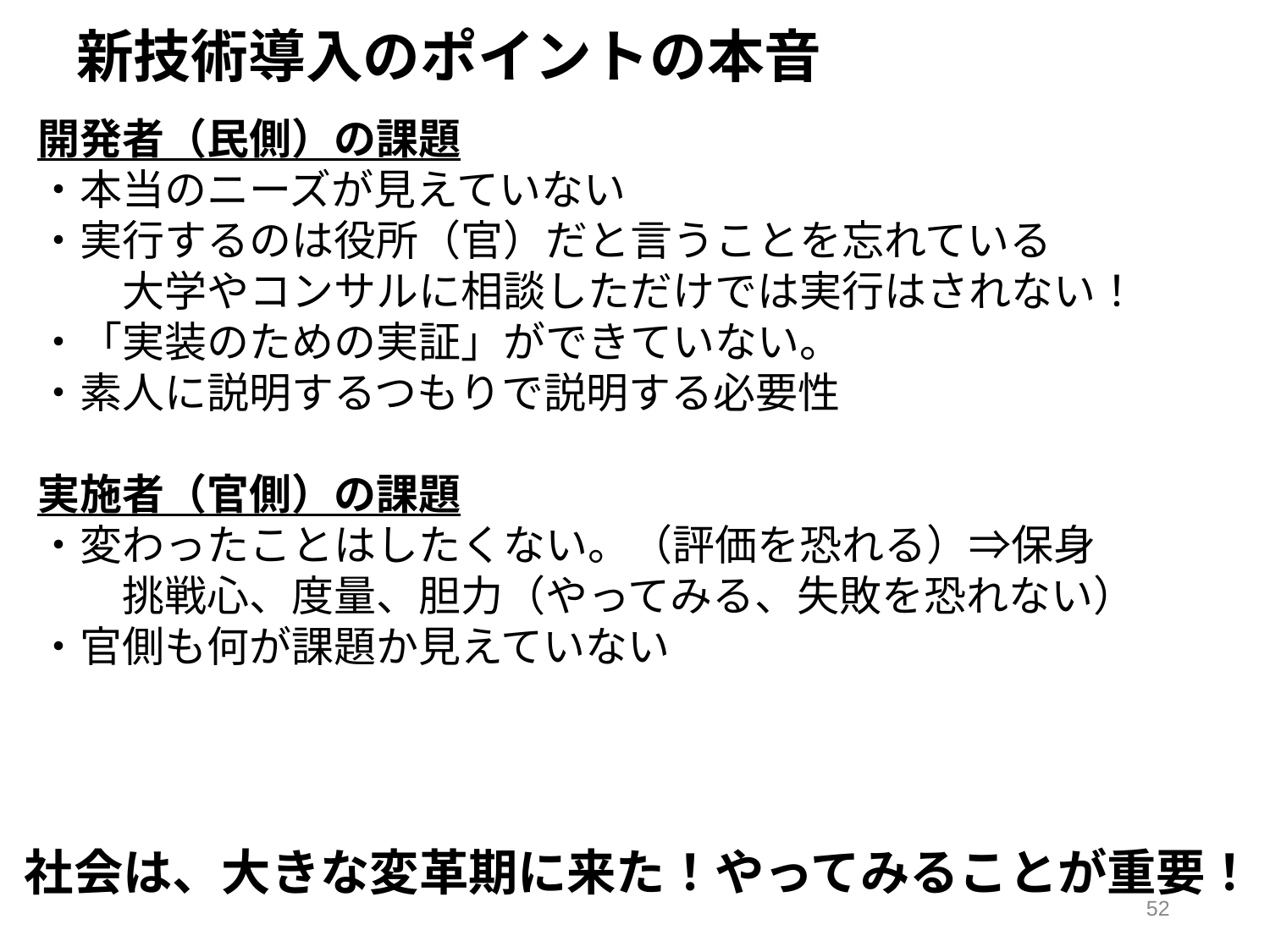

# 新技術導入のポイントの本音
開発者（民側）の課題
・本当のニーズが見えていない
・実行するのは役所（官）だと言うことを忘れている
　　大学やコンサルに相談しただけでは実行はされない！
・「実装のための実証」ができていない。
・素人に説明するつもりで説明する必要性

実施者（官側）の課題
・変わったことはしたくない。（評価を恐れる）⇒保身
　　挑戦心、度量、胆力（やってみる、失敗を恐れない）
・官側も何が課題か見えていない
社会は、大きな変革期に来た！やってみることが重要！！
52